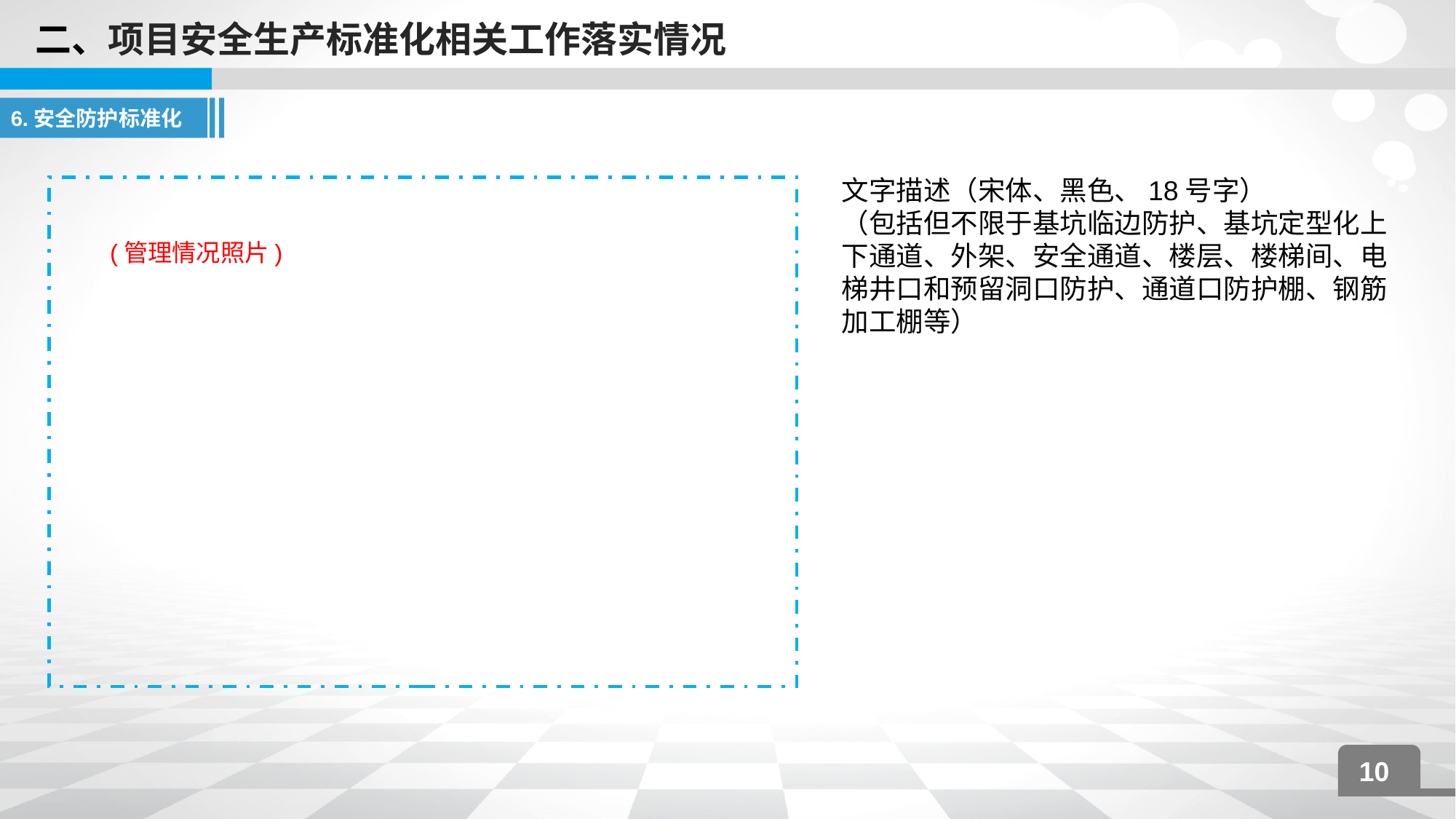

二、项目安全生产标准化相关工作落实情况

6.安全防护标准化

文字描述（宋体、黑色、18号字）
（包括但不限于基坑临边防护、基坑定型化上下通道、外架、安全通道、楼层、楼梯间、电梯井口和预留洞口防护、通道口防护棚、钢筋加工棚等）

(管理情况照片)